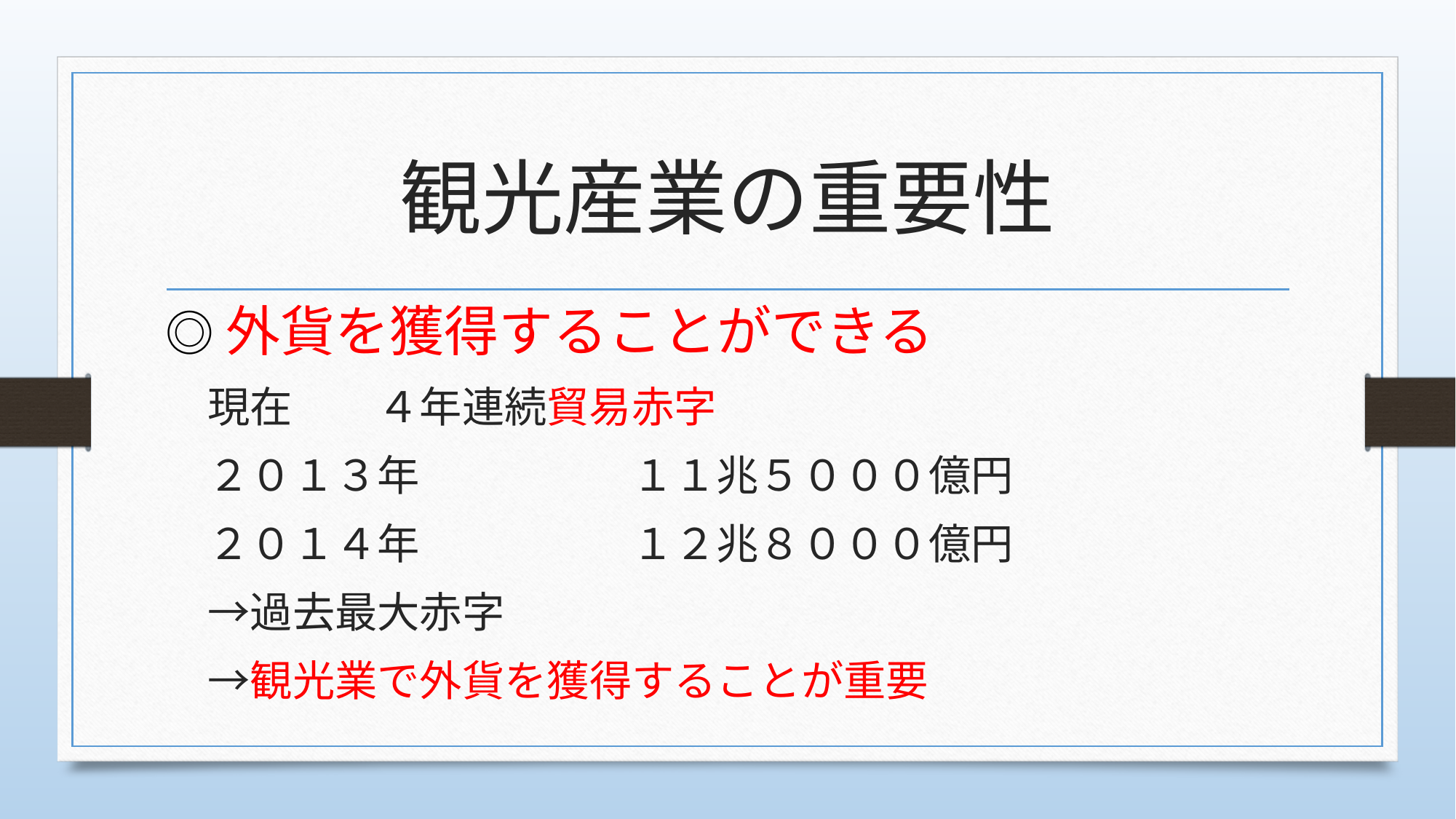

# 観光産業の重要性
◎外貨を獲得することができる
　現在　　４年連続貿易赤字
　２０１３年　　　　　１１兆５０００億円
　２０１４年　　　　　１２兆８０００億円
　→過去最大赤字
　→観光業で外貨を獲得することが重要